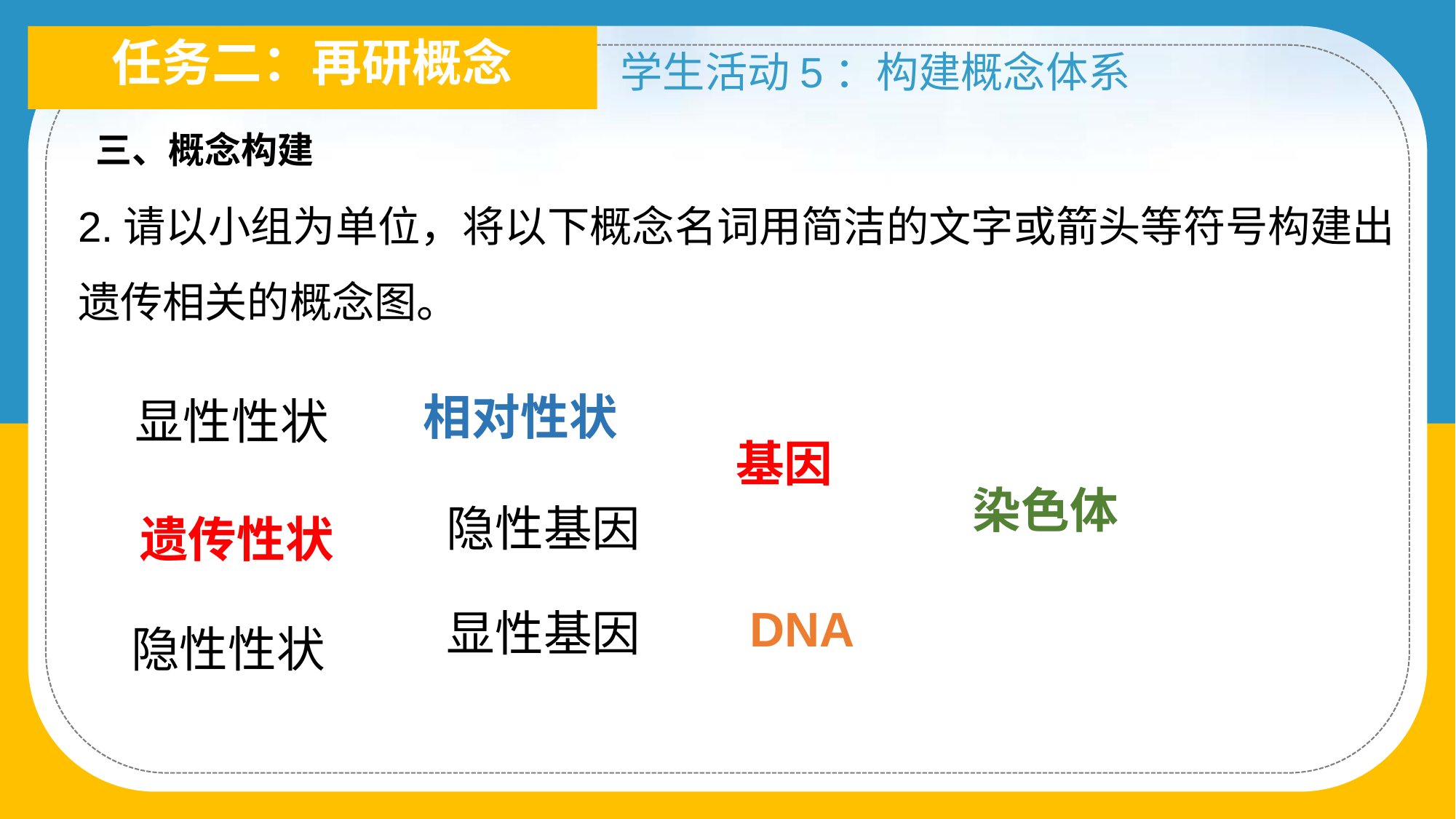

任务二：再研概念

学生活动5：构建概念体系
三、概念构建
2.请以小组为单位，将以下概念名词用简洁的文字或箭头等符号构建出遗传相关的概念图。
 相对性状
显性性状
基因
染色体
遗传性状
隐性基因
DNA
隐性性状
显性基因